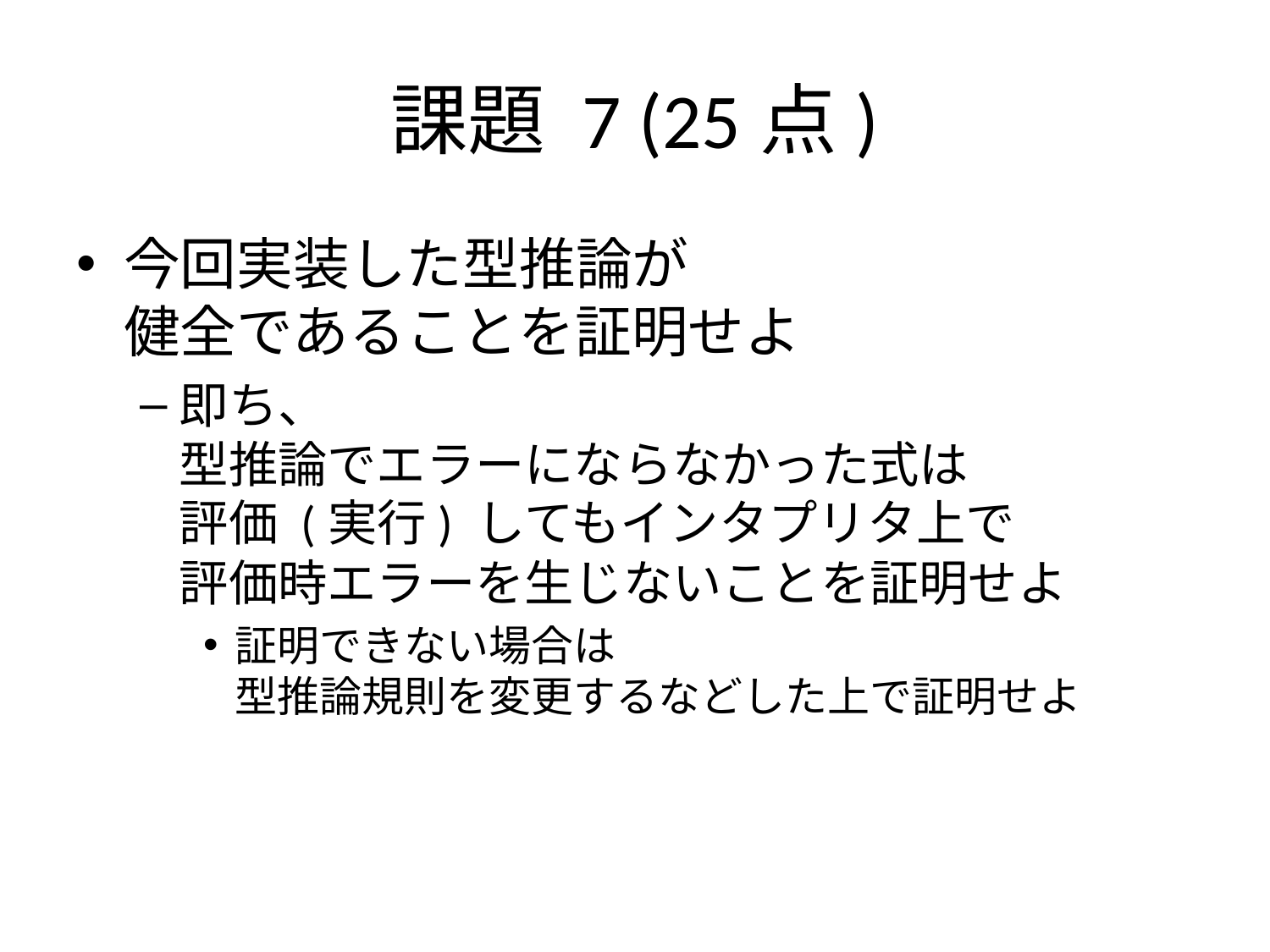

# 課題 7 (25点)
今回実装した型推論が
健全であることを証明せよ
即ち、
型推論でエラーにならなかった式は
評価 (実行) してもインタプリタ上で
評価時エラーを生じないことを証明せよ
証明できない場合は
型推論規則を変更するなどした上で証明せよ